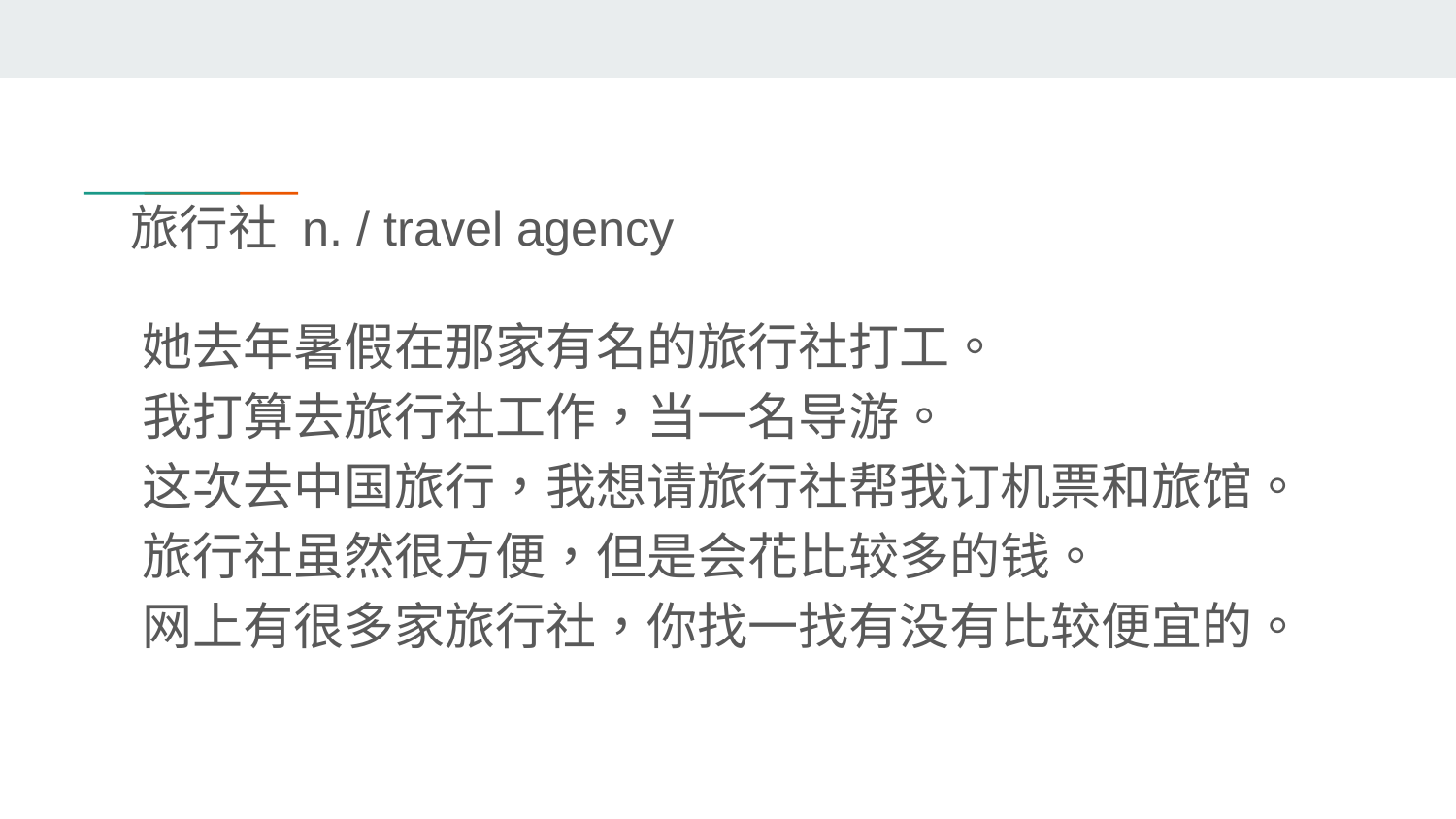

# 旅行社 n. / travel agency

她去年暑假在那家有名的旅行社打工。
我打算去旅行社工作，当一名导游。
这次去中国旅行，我想请旅行社帮我订机票和旅馆。
旅行社虽然很方便，但是会花比较多的钱。
网上有很多家旅行社，你找一找有没有比较便宜的。